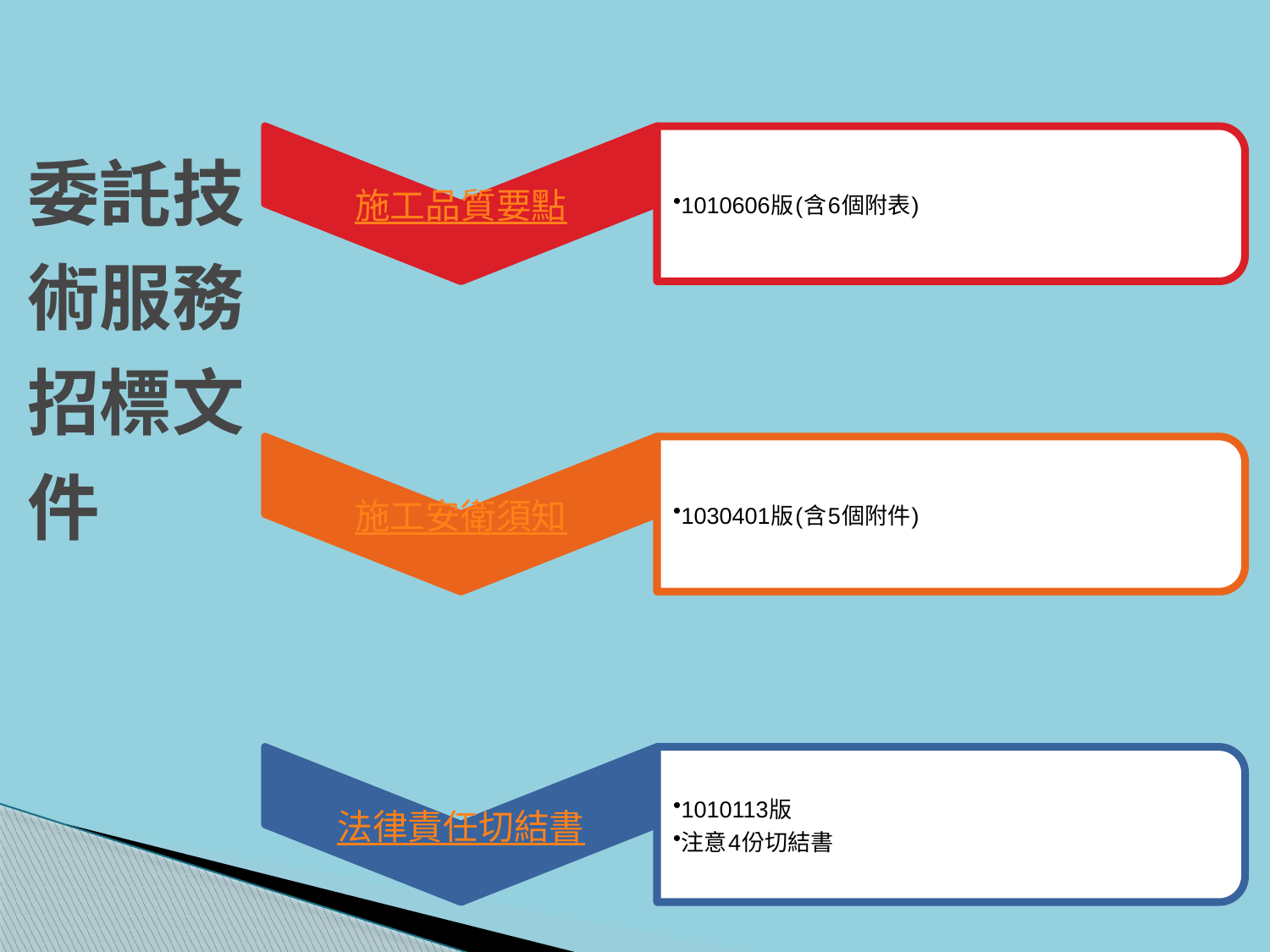

# 委託技術服務招標文件
施工品質要點
1010606版(含6個附表)
施工安衛須知
1030401版(含5個附件)
法律責任切結書
1010113版
注意4份切結書